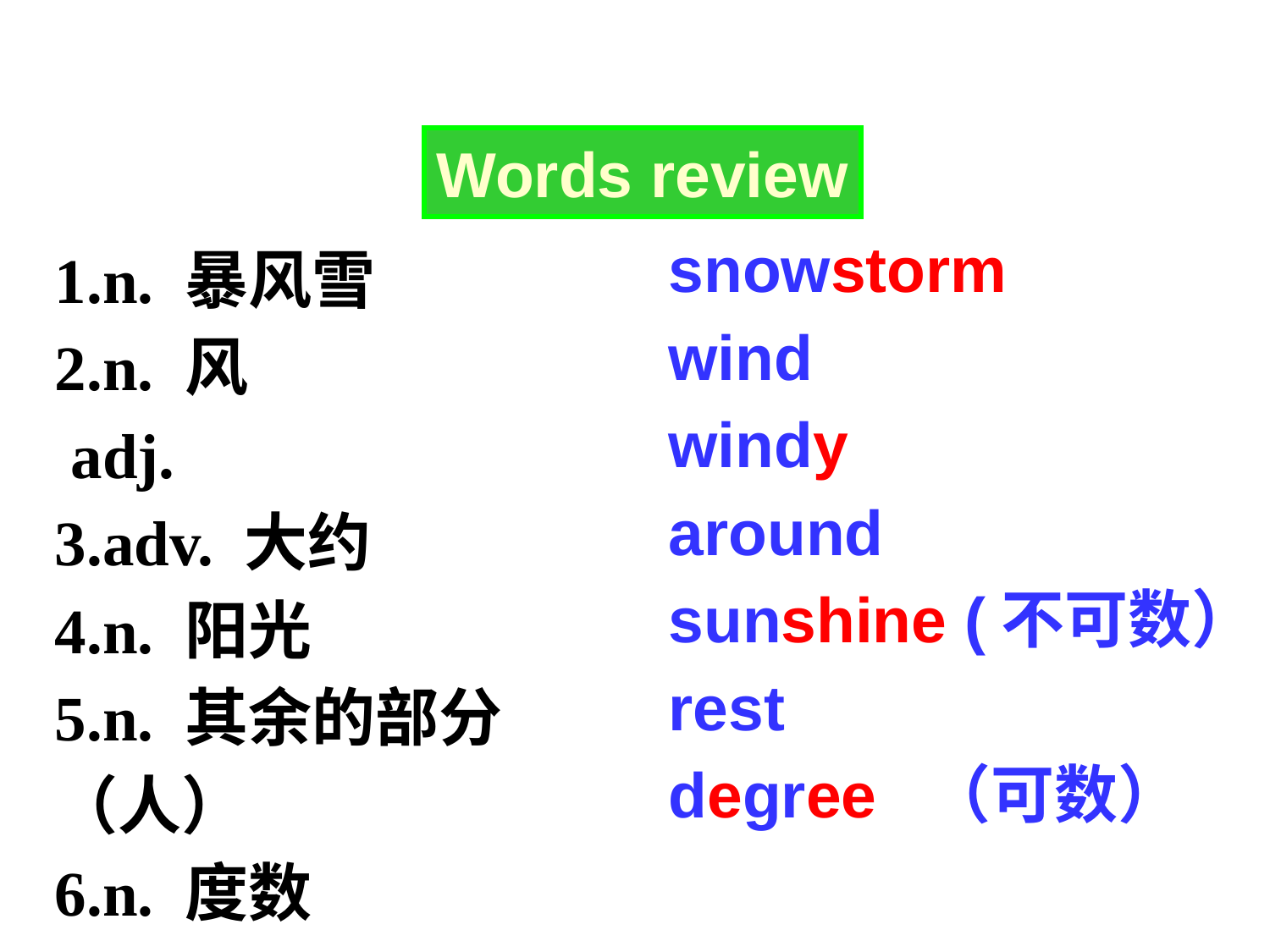

Words review
snowstorm
wind
windy
around
sunshine (不可数）
rest
degree  （可数）
1.n. 暴风雪
2.n. 风
 adj.
3.adv. 大约
4.n. 阳光
5.n. 其余的部分（人）
6.n. 度数